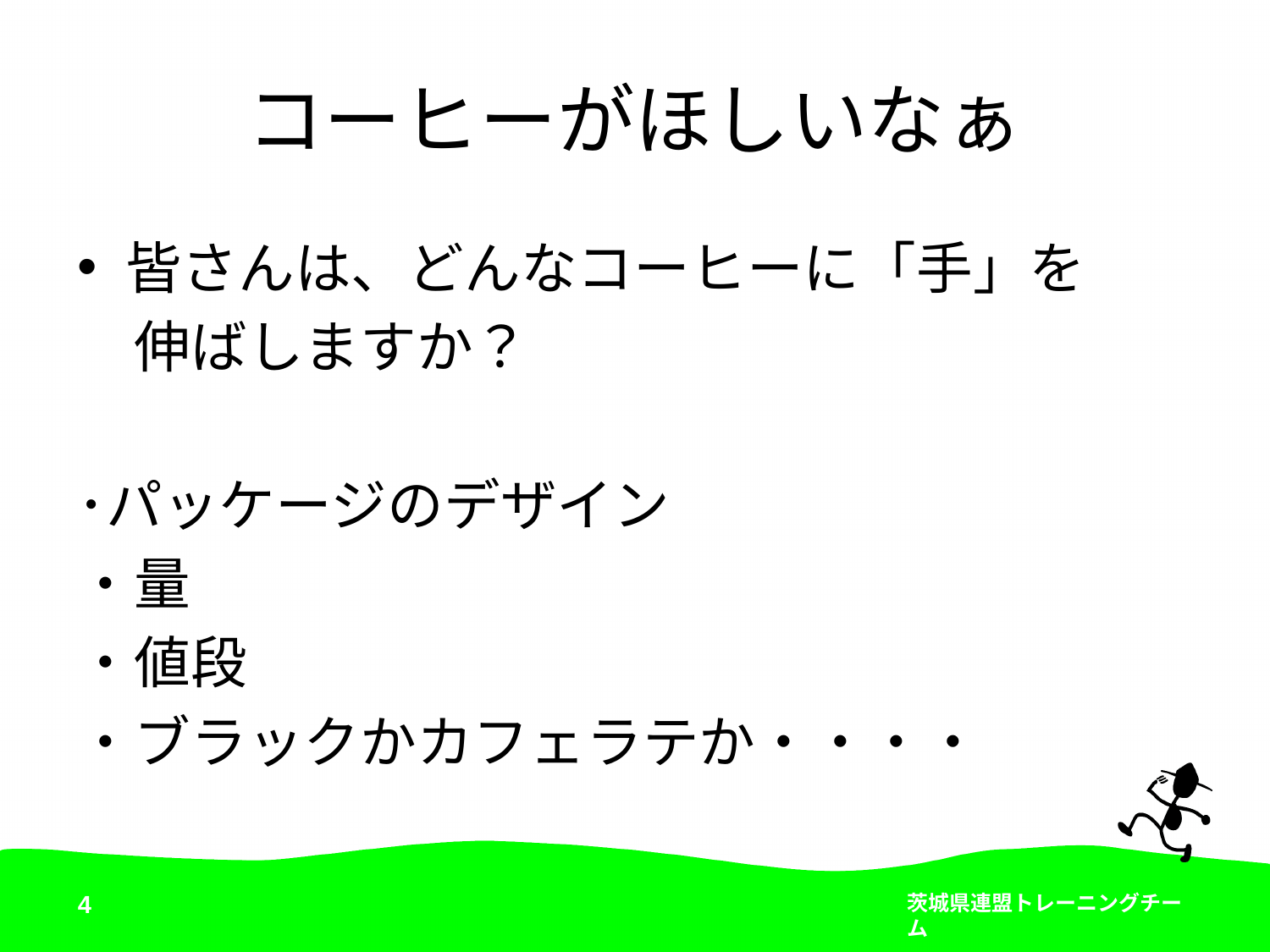

# コーヒーがほしいなぁ
皆さんは、どんなコーヒーに「手」を
　伸ばしますか？

･パッケージのデザイン
・量
・値段
・ブラックかカフェラテか・・・・
4
茨城県連盟トレーニングチーム